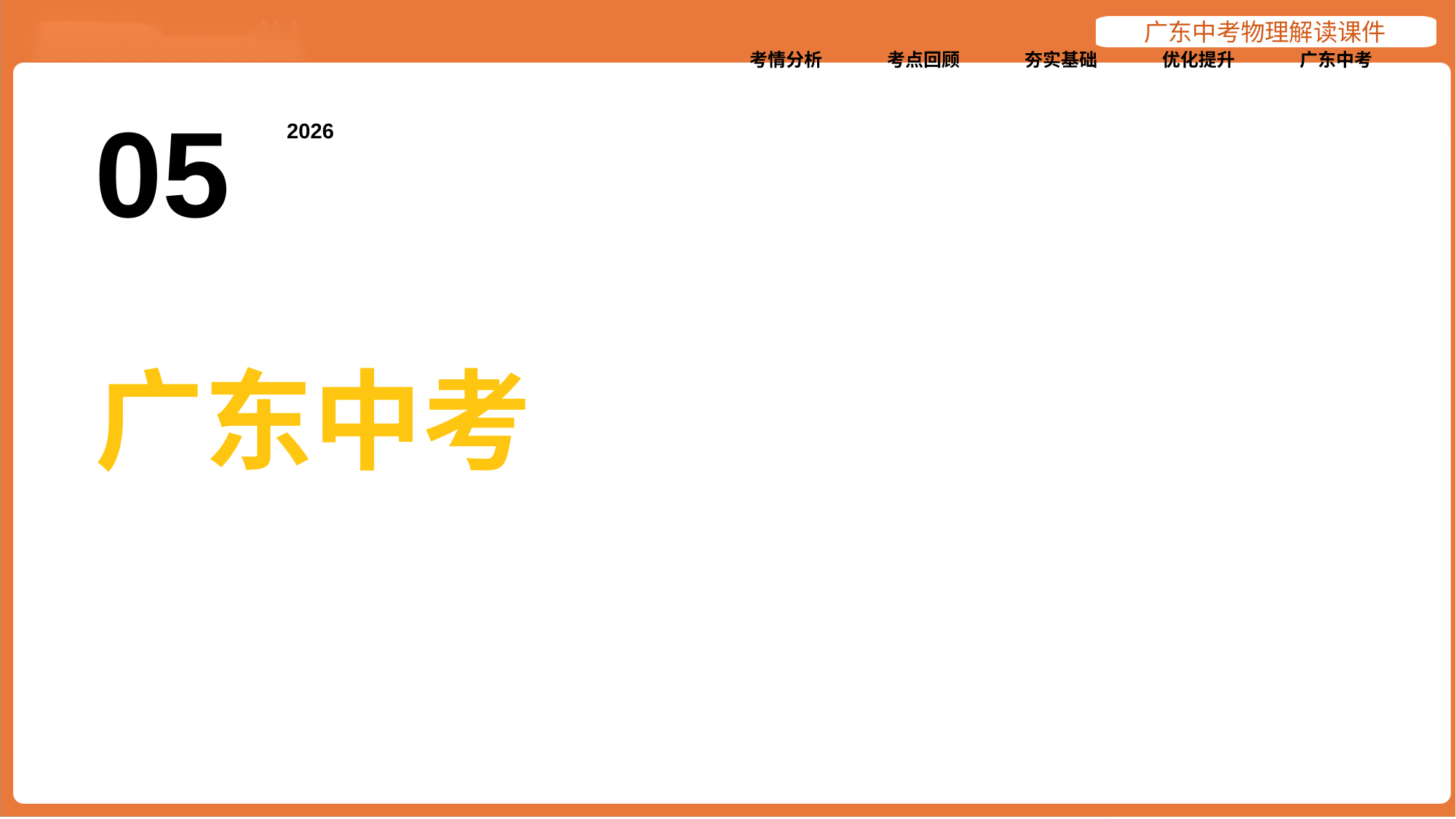

考情分析
考点回顾
夯实基础
优化提升
广东中考
05
2026
广东中考